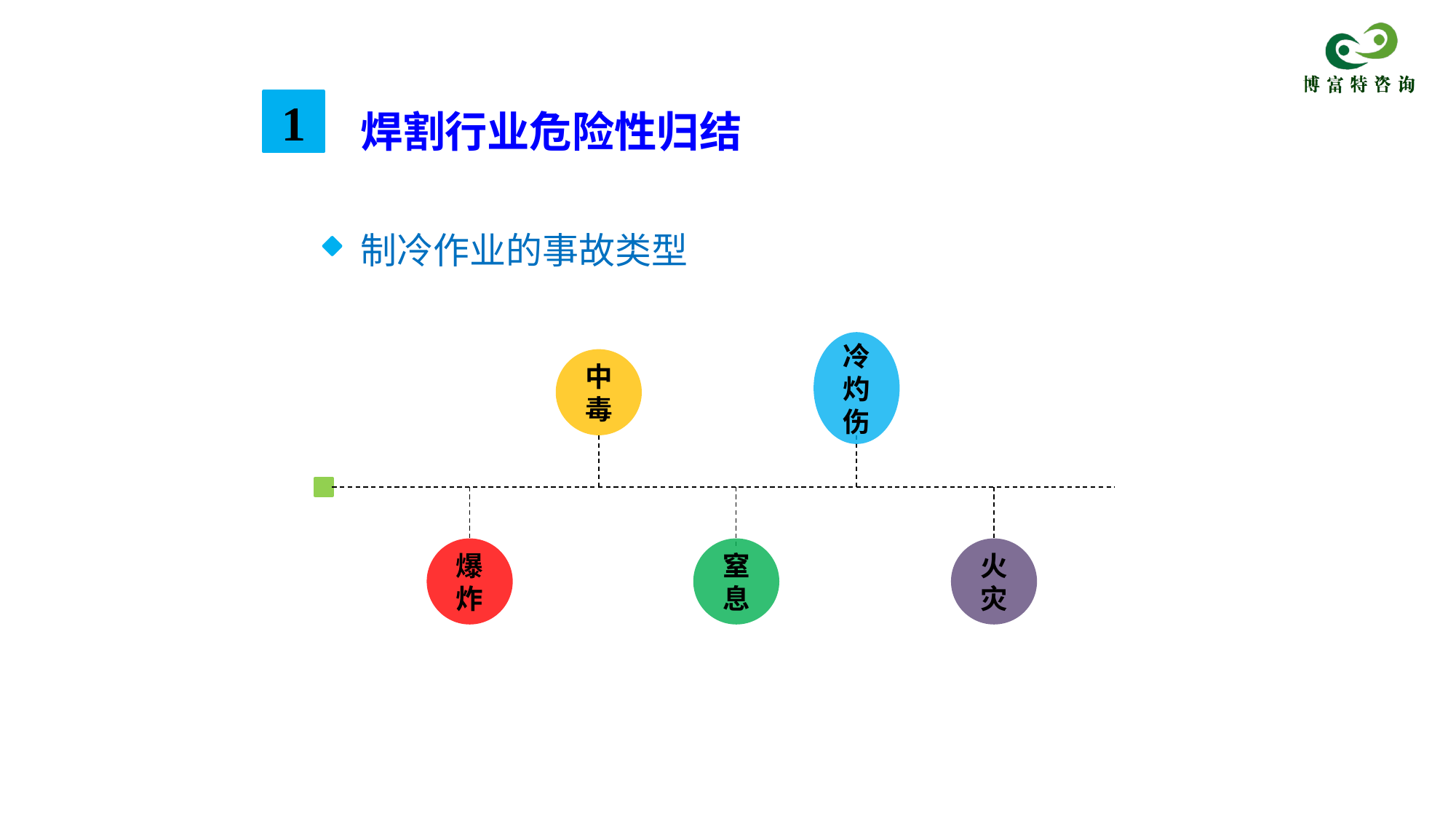

焊割行业危险性归结
1
制冷作业的事故类型

冷灼伤
中毒

爆炸
窒息
火灾